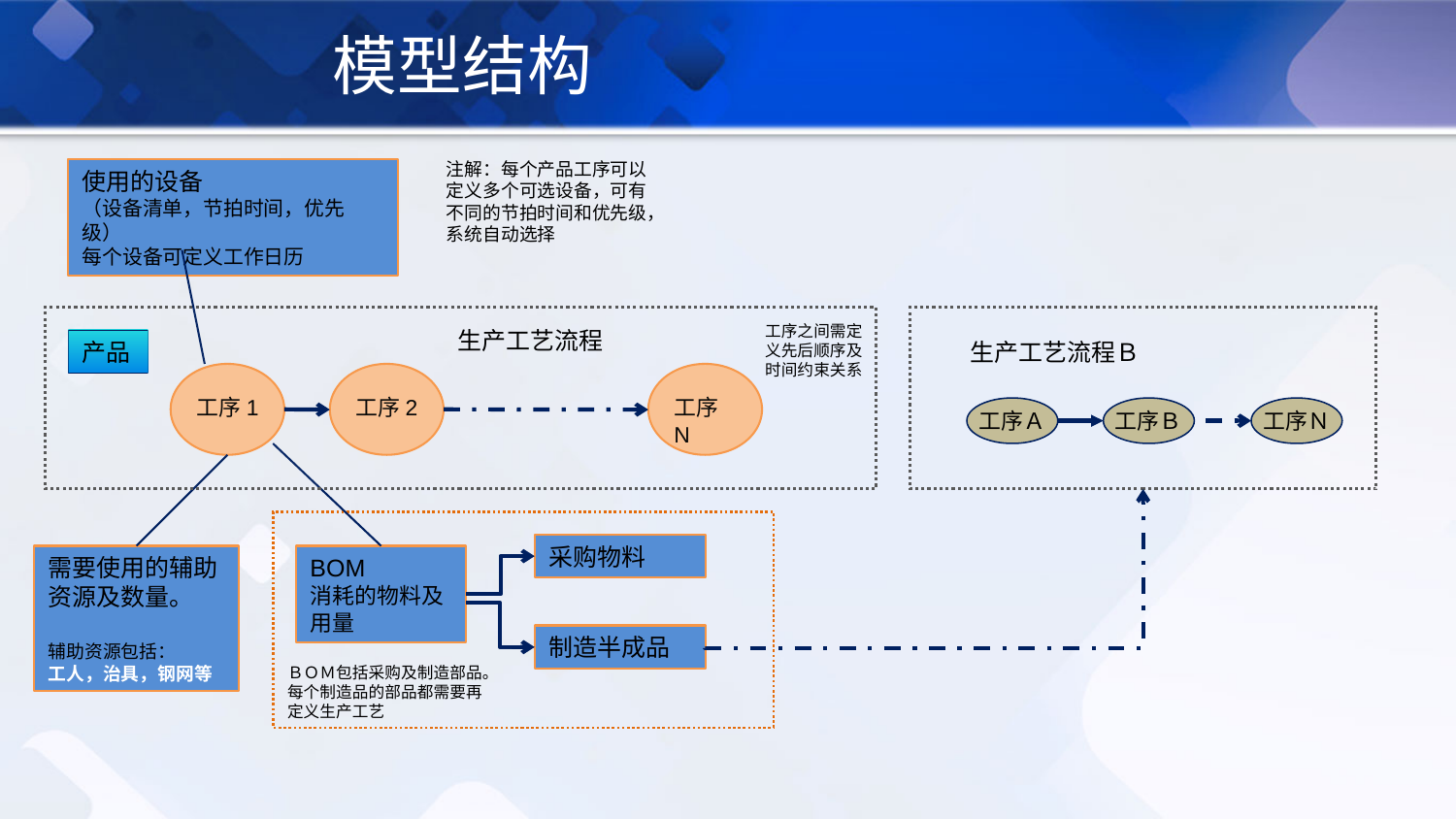

模型结构
注解：每个产品工序可以定义多个可选设备，可有不同的节拍时间和优先级，系统自动选择
使用的设备
（设备清单，节拍时间，优先级）
每个设备可定义工作日历

生产工艺流程
工序之间需定义先后顺序及时间约束关系
产品
生产工艺流程Ｂ

工序1
工序2
工序N
工序Ａ
工序Ｂ
工序Ｎ

采购物料
需要使用的辅助资源及数量。

辅助资源包括：
工人，治具，钢网等
BOM
消耗的物料及用量
制造半成品
ＢＯＭ包括采购及制造部品。
每个制造品的部品都需要再
定义生产工艺